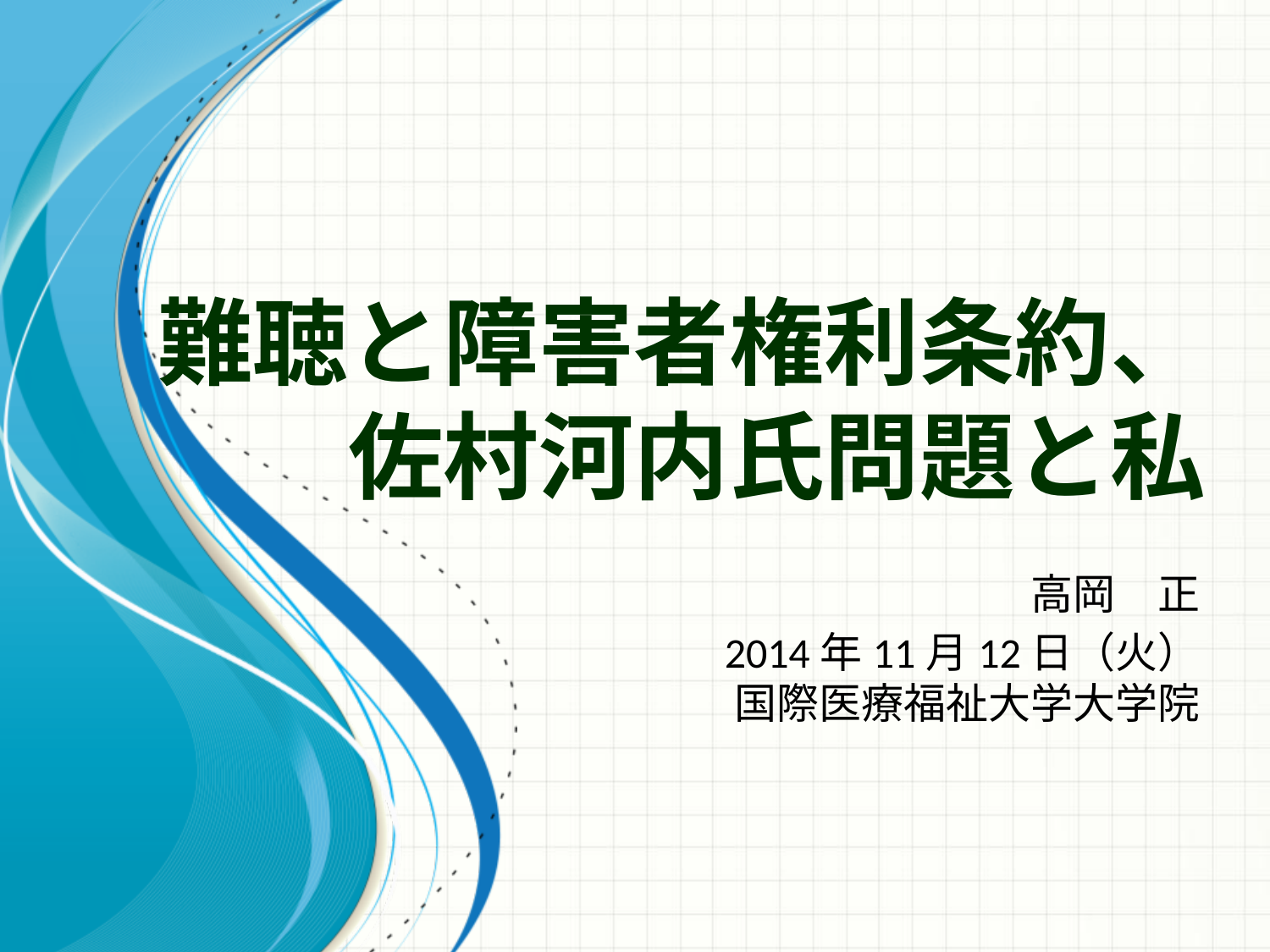

# 難聴と障害者権利条約、佐村河内氏問題と私
高岡　正
2014年11月12日（火）
国際医療福祉大学大学院